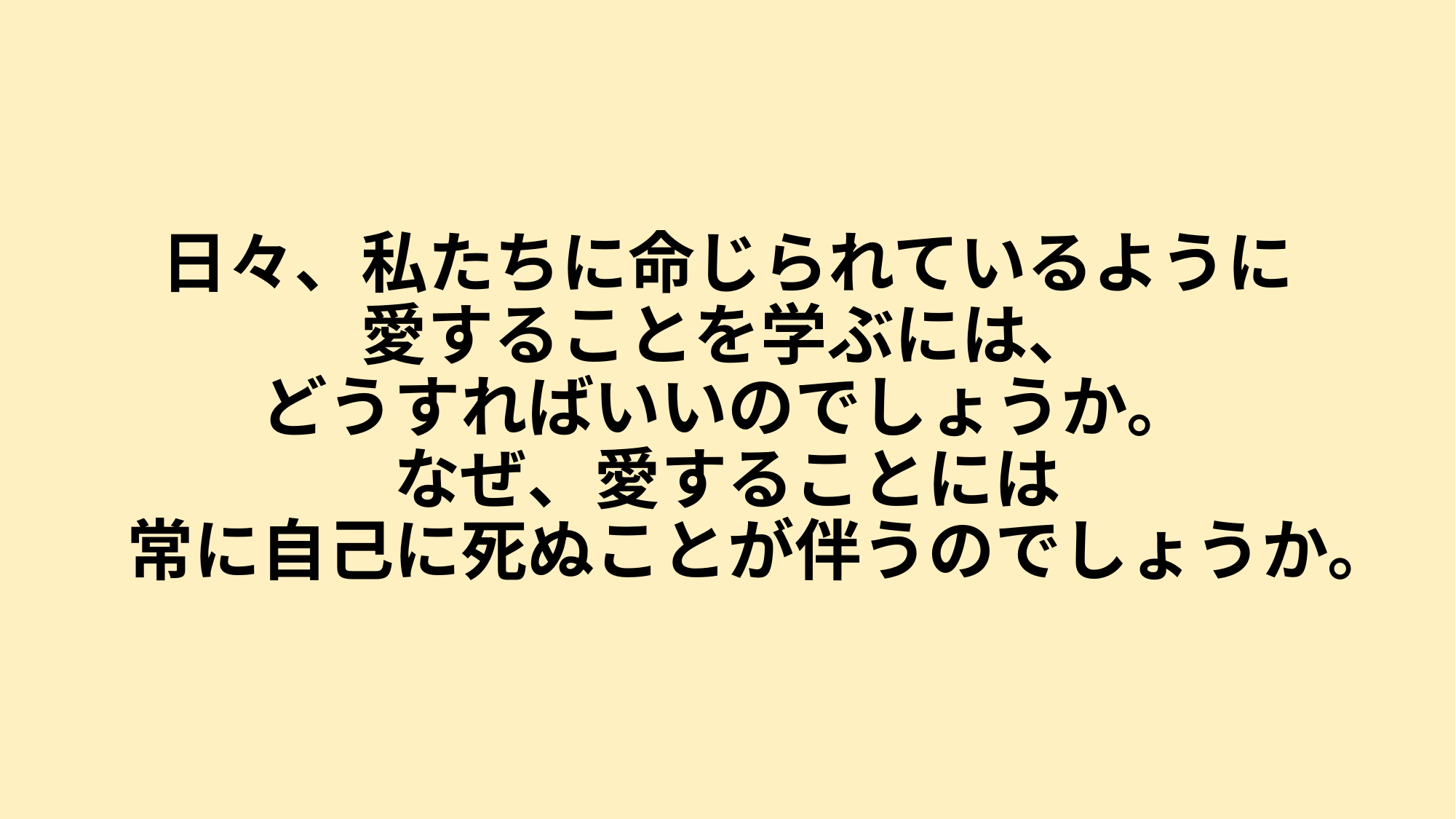

# 日々、私たちに命じられているように 愛することを学ぶには、 どうすればいいのでしょうか。 なぜ、愛することには 常に自己に死ぬことが伴うのでしょうか。